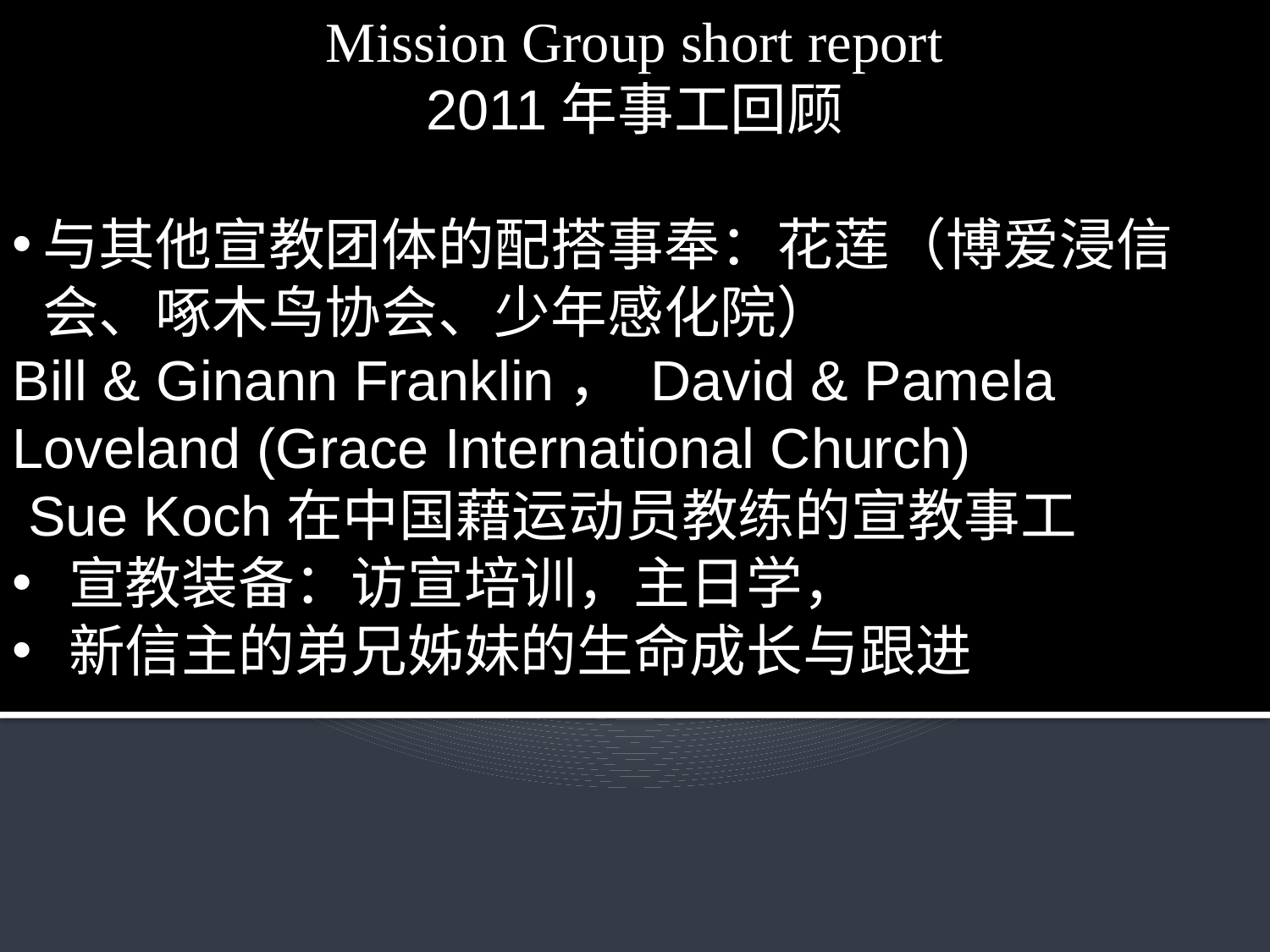

Mission Group short report
2011年事工回顾

与其他宣教团体的配搭事奉：花莲（博爱浸信会、啄木鸟协会、少年感化院）
Bill & Ginann Franklin， David & Pamela Loveland (Grace International Church)
 Sue Koch在中国藉运动员教练的宣教事工
 宣教装备：访宣培训，主日学，
 新信主的弟兄姊妹的生命成长与跟进